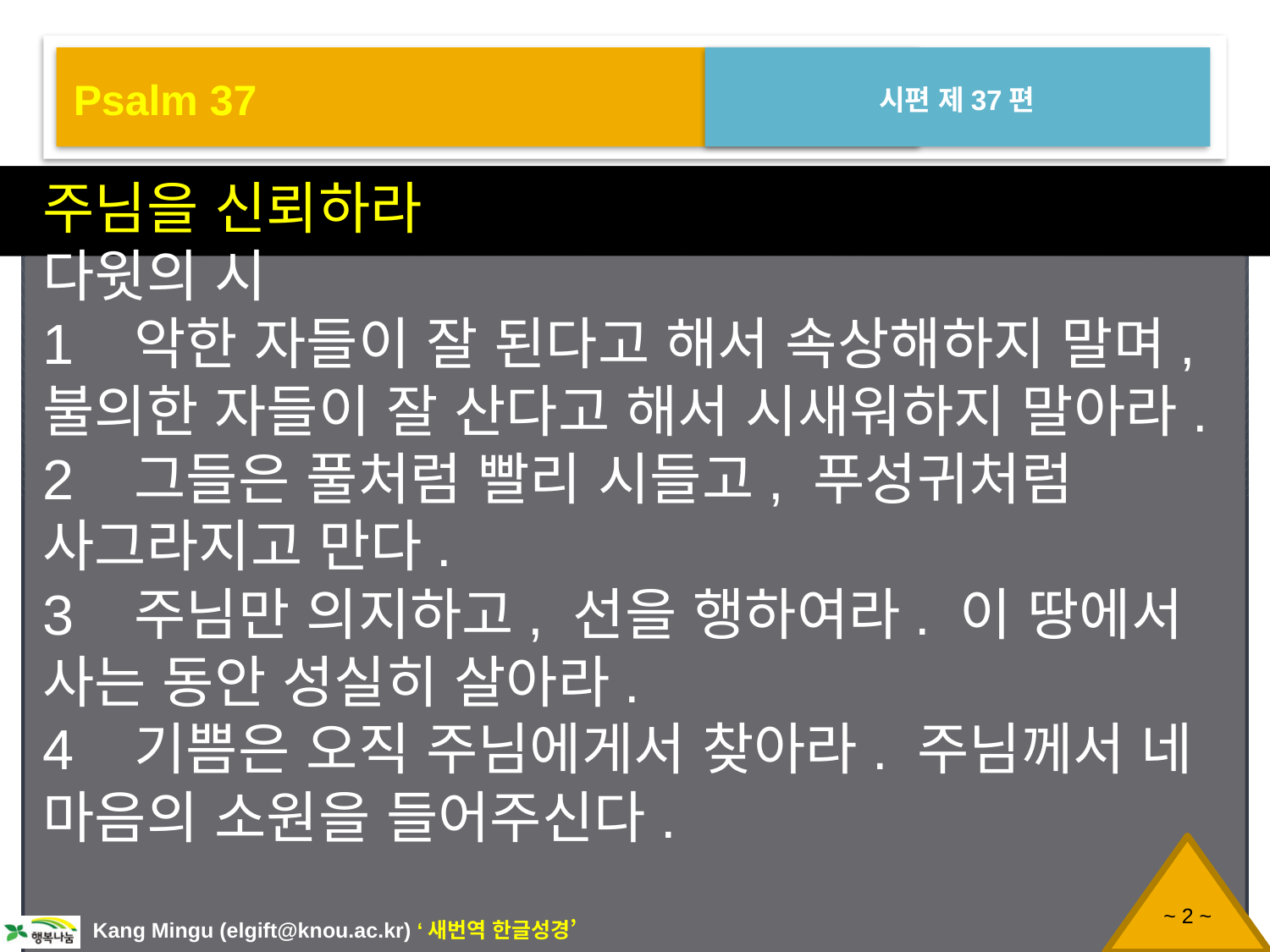

Psalm 37
시편 제37편
주님을 신뢰하라
다윗의 시
1   악한 자들이 잘 된다고 해서 속상해하지 말며, 불의한 자들이 잘 산다고 해서 시새워하지 말아라.
2   그들은 풀처럼 빨리 시들고, 푸성귀처럼 사그라지고 만다.
3   주님만 의지하고, 선을 행하여라. 이 땅에서 사는 동안 성실히 살아라.
4   기쁨은 오직 주님에게서 찾아라. 주님께서 네 마음의 소원을 들어주신다.